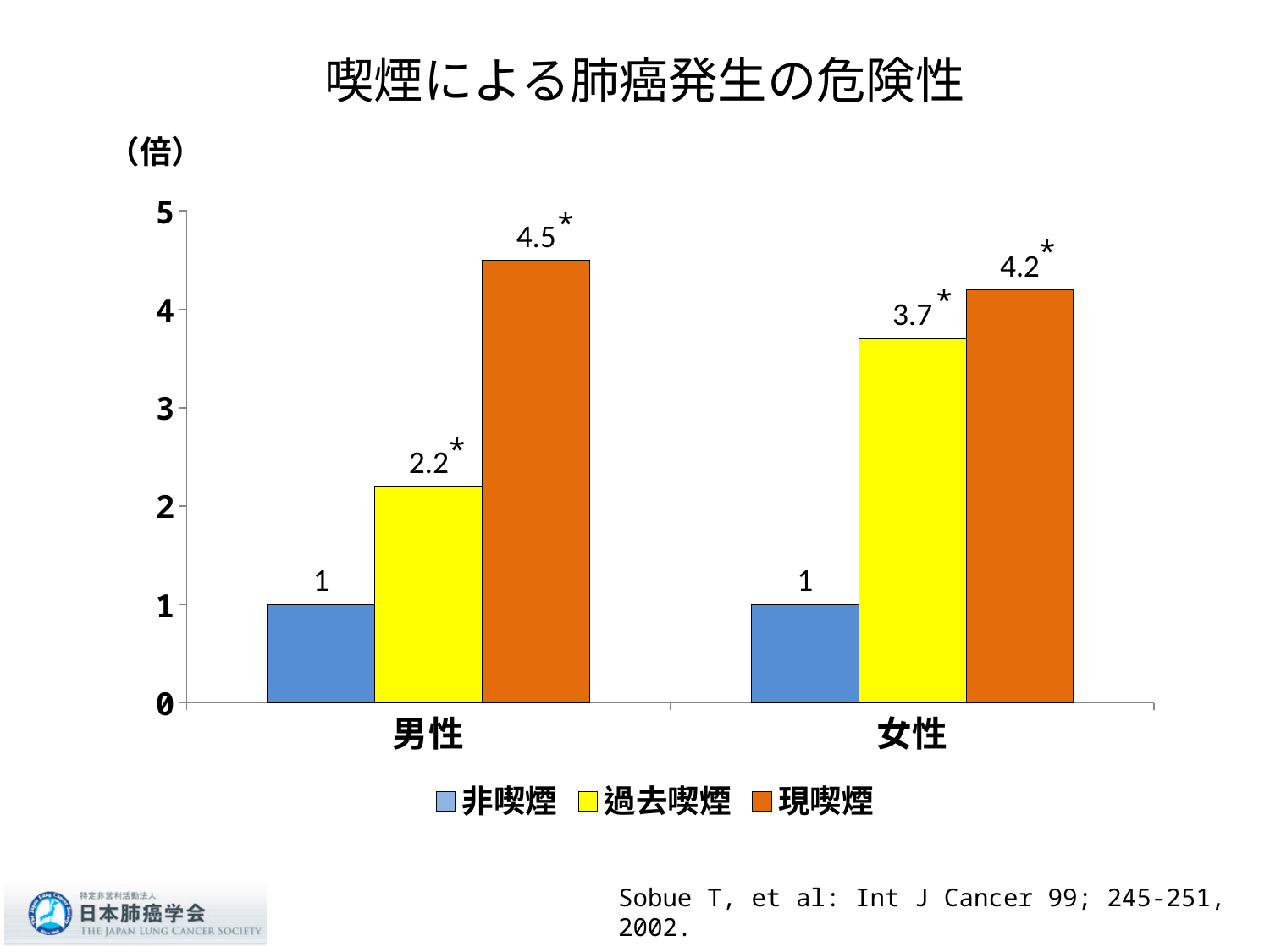

# 喫煙による肺癌発生の危険性
（倍）

### Chart

| Category | 非喫煙 | 過去喫煙 | 現喫煙 |
|---|---|---|---|
| 男性 | 1.0 | 2.2 | 4.5 |
| 女性 | 1.0 | 3.7 | 4.2 |
*
*
*
*
Sobue T, et al: Int J Cancer 99; 245-251, 2002.